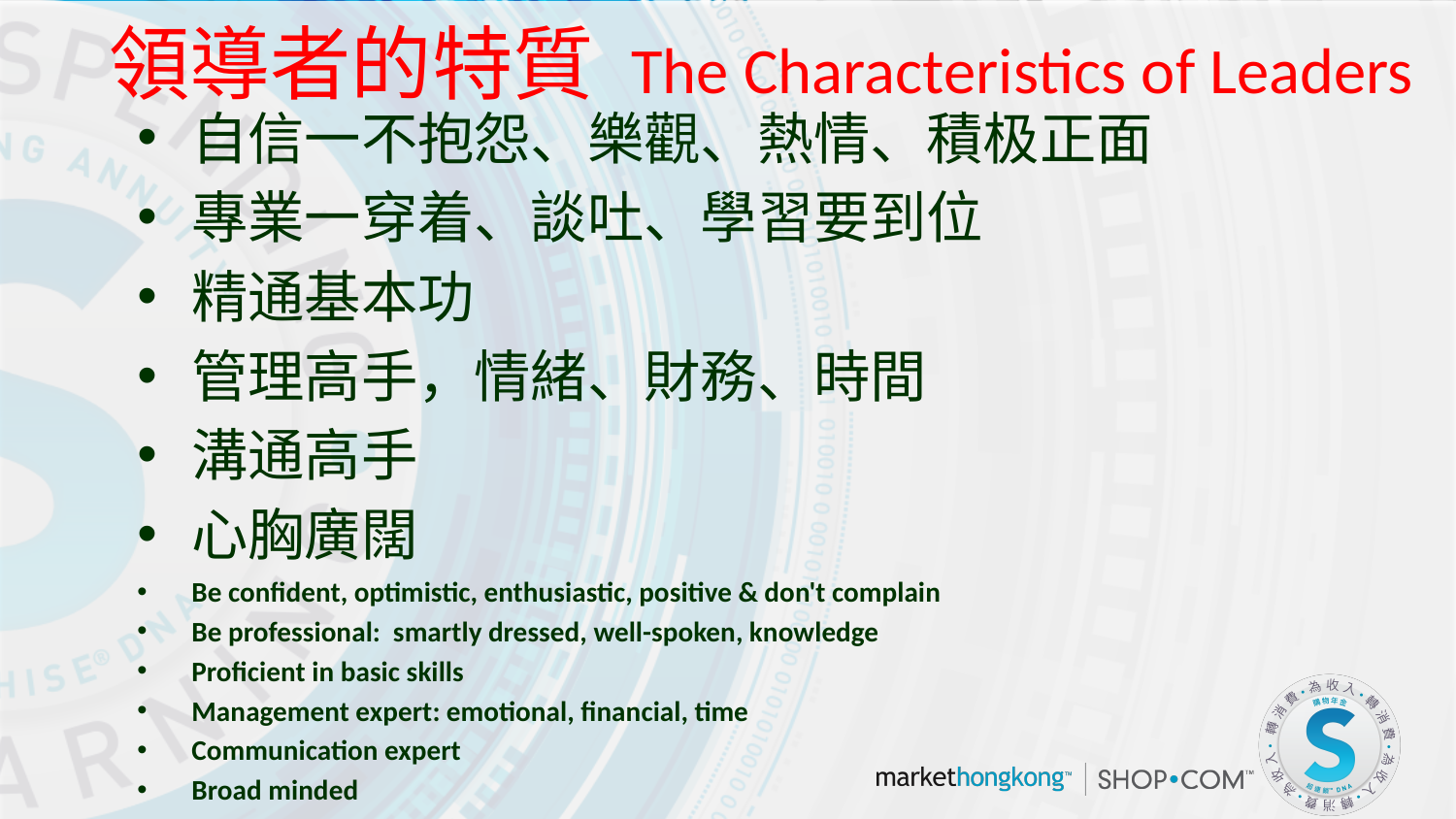

# 領導者的特質 The Characteristics of Leaders
自信一不抱怨、樂觀、熱情、積极正面
專業一穿着、談吐、學習要到位
精通基本功
管理高手，情緒、財務、時間
溝通高手
心胸廣闊
Be confident, optimistic, enthusiastic, positive & don't complain
Be professional:  smartly dressed, well-spoken, knowledge
Proficient in basic skills
Management expert: emotional, financial, time
Communication expert
Broad minded